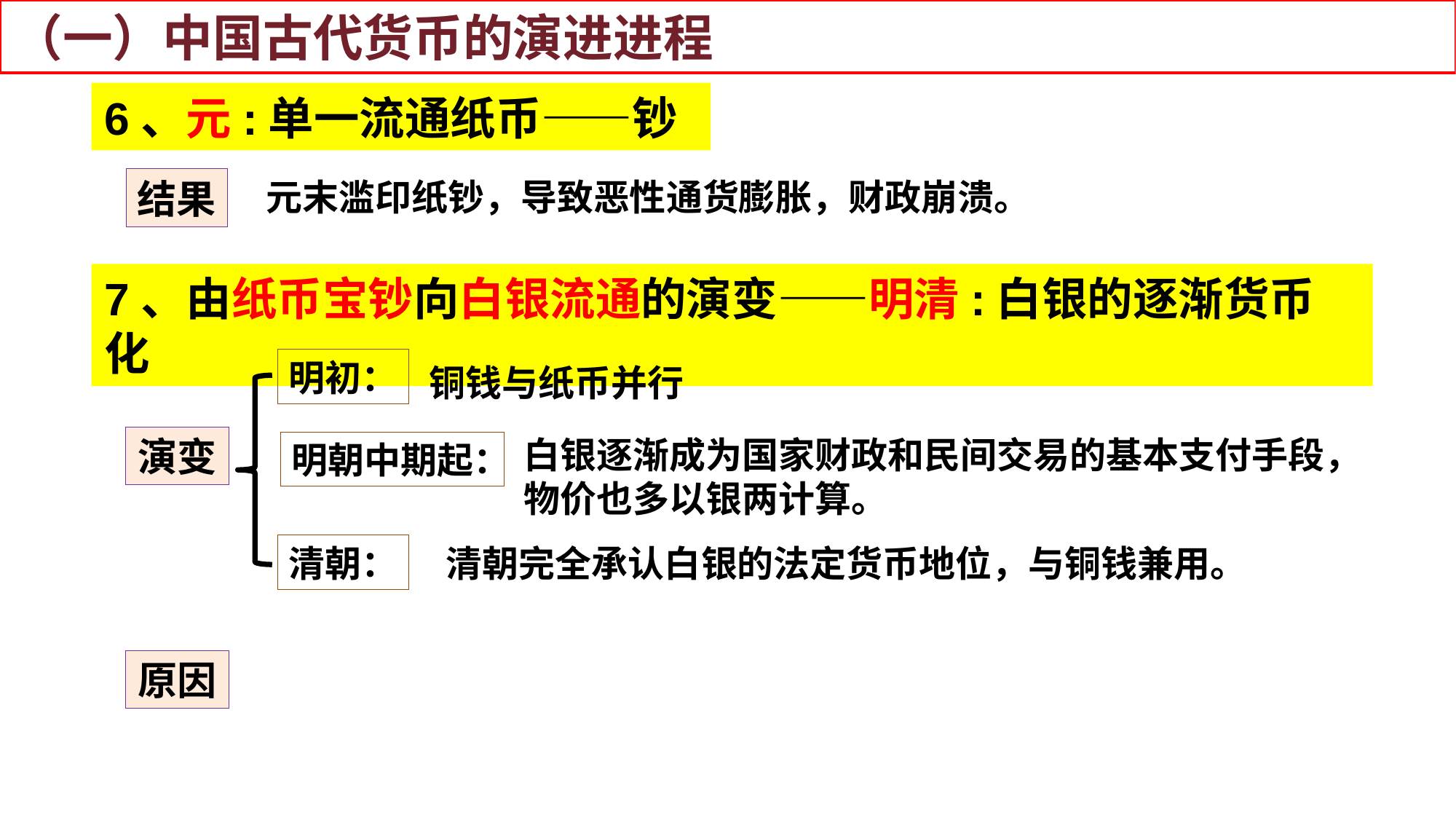

（一）中国古代货币的演进进程
6、元:单一流通纸币——钞
结果
元末滥印纸钞，导致恶性通货膨胀，财政崩溃。
7、由纸币宝钞向白银流通的演变——明清:白银的逐渐货币化
明初：
铜钱与纸币并行

演变
白银逐渐成为国家财政和民间交易的基本支付手段，物价也多以银两计算。
明朝中期起：
清朝：
清朝完全承认白银的法定货币地位，与铜钱兼用。
原因